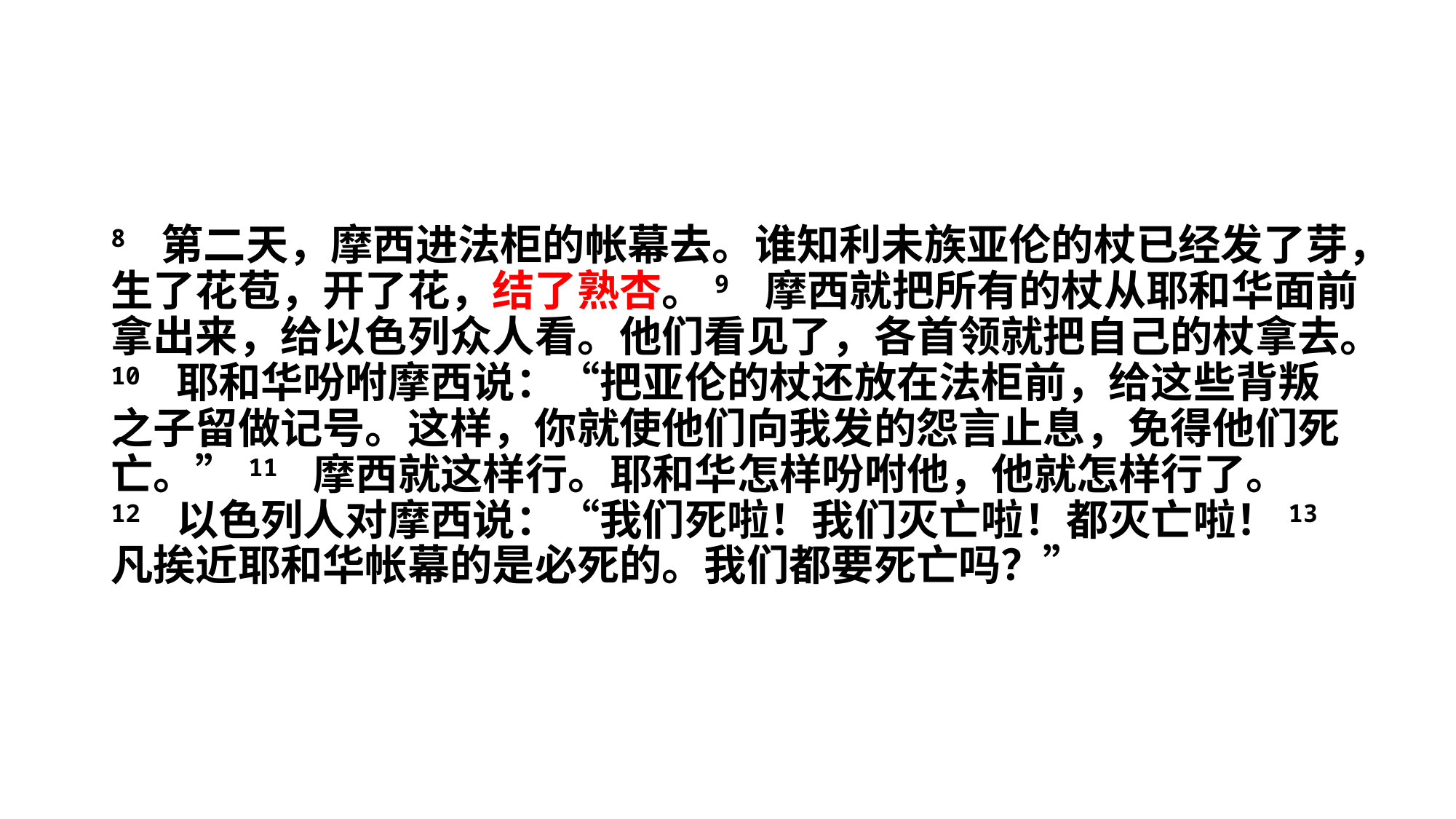

#
8 第二天，摩西进法柜的帐幕去。谁知利未族亚伦的杖已经发了芽，生了花苞，开了花，结了熟杏。9 摩西就把所有的杖从耶和华面前拿出来，给以色列众人看。他们看见了，各首领就把自己的杖拿去。10 耶和华吩咐摩西说：“把亚伦的杖还放在法柜前，给这些背叛之子留做记号。这样，你就使他们向我发的怨言止息，免得他们死亡。”11 摩西就这样行。耶和华怎样吩咐他，他就怎样行了。
12 以色列人对摩西说：“我们死啦！我们灭亡啦！都灭亡啦！13 凡挨近耶和华帐幕的是必死的。我们都要死亡吗？”